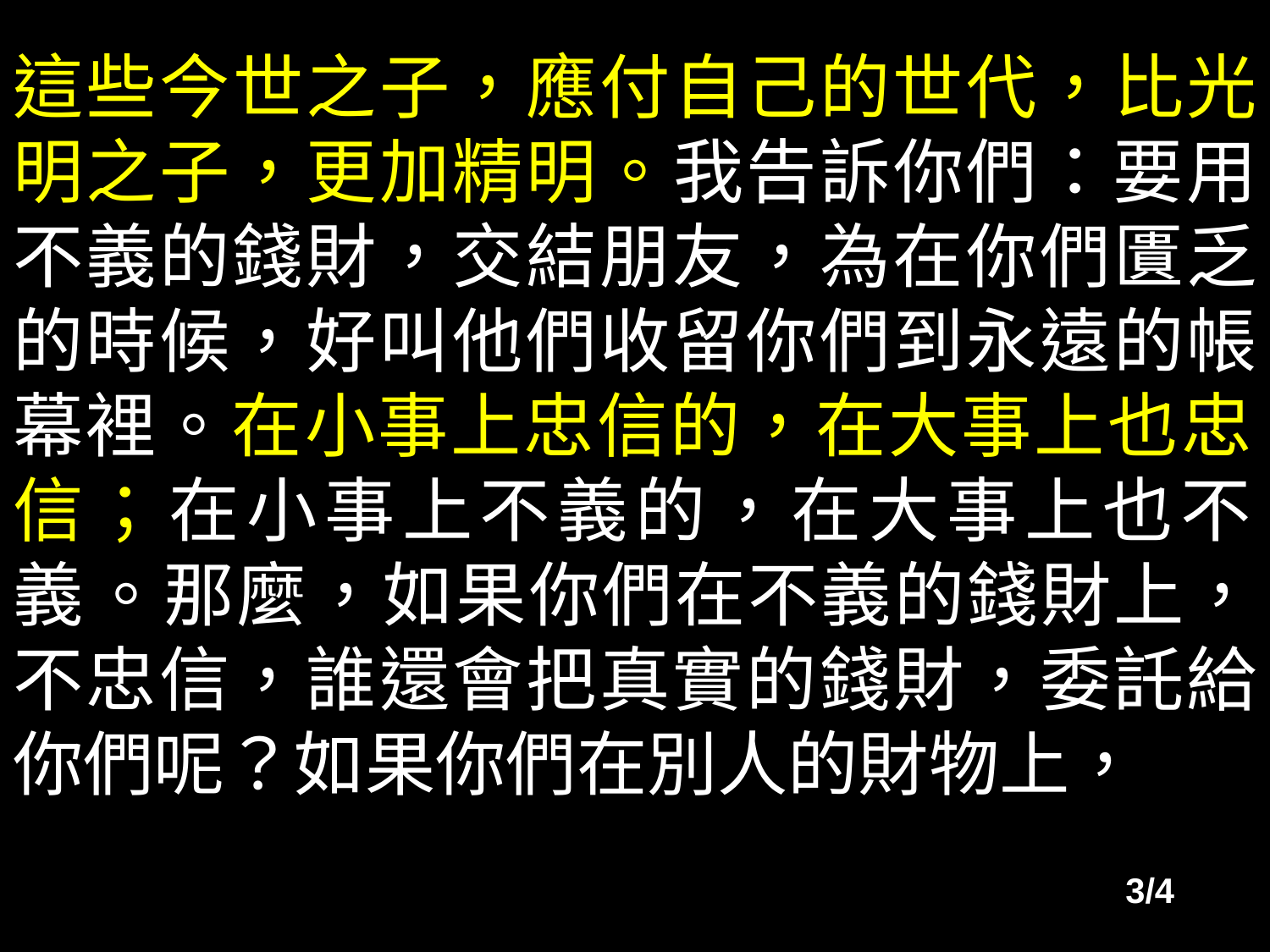

這些今世之子，應付自己的世代，比光明之子，更加精明。我告訴你們：要用不義的錢財，交結朋友，為在你們匱乏的時候，好叫他們收留你們到永遠的帳幕裡。在小事上忠信的，在大事上也忠信；在小事上不義的，在大事上也不義。那麼，如果你們在不義的錢財上，不忠信，誰還會把真實的錢財，委託給你們呢？如果你們在別人的財物上，
3/4